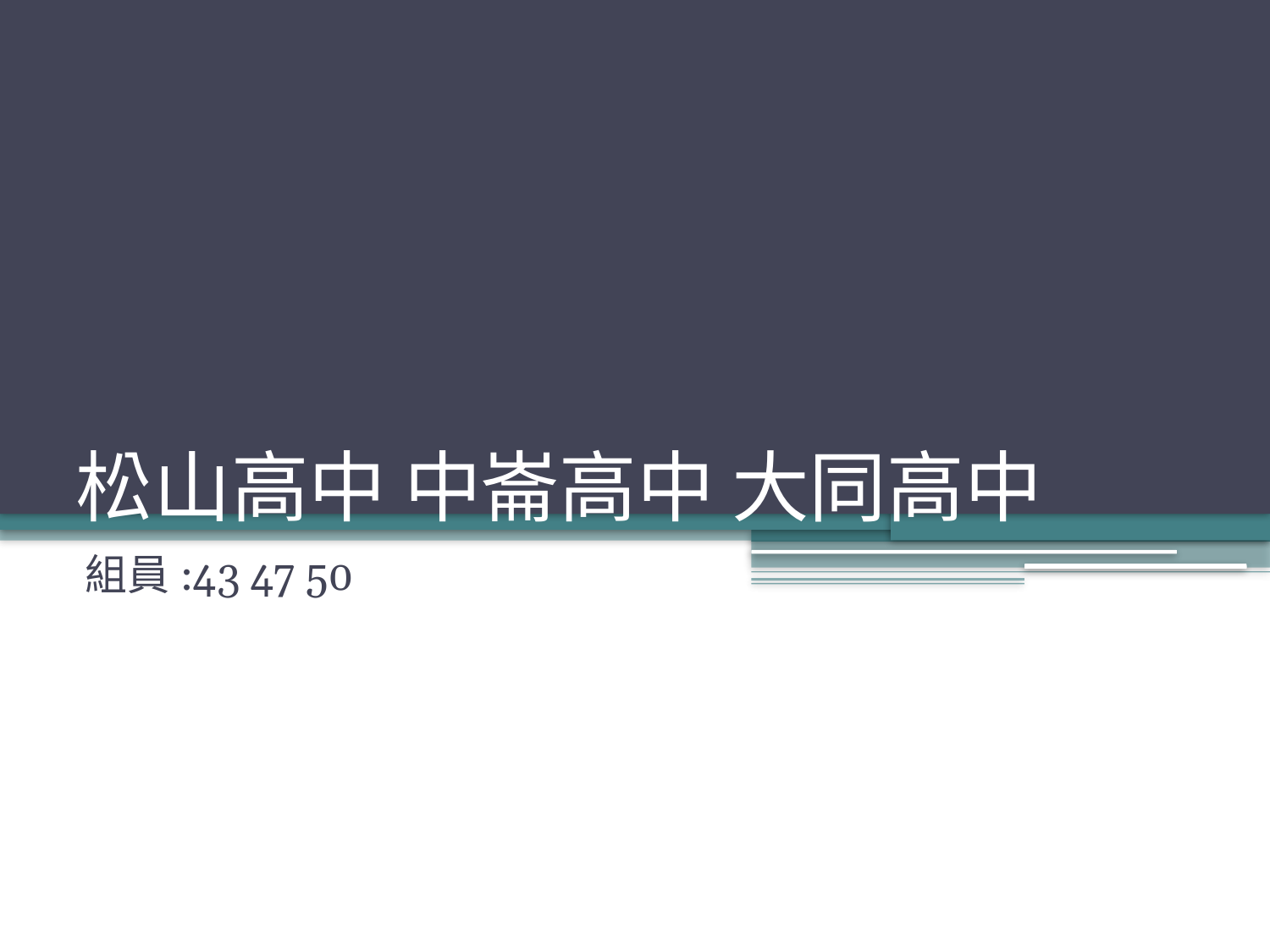

# 松山高中 中崙高中 大同高中
組員:43 47 50